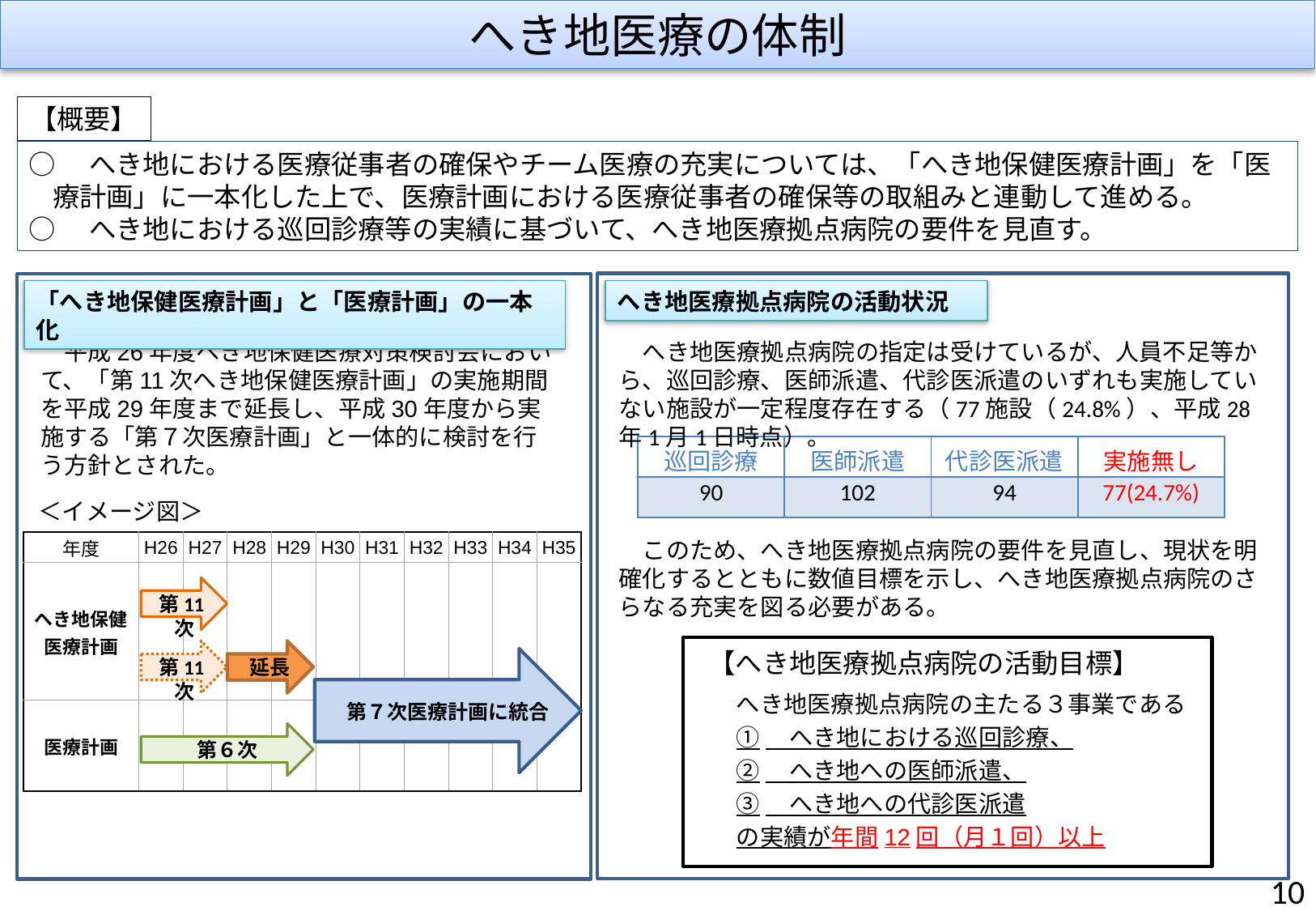

へき地医療の体制
【概要】
○　へき地における医療従事者の確保やチーム医療の充実については、「へき地保健医療計画」を「医療計画」に一本化した上で、医療計画における医療従事者の確保等の取組みと連動して進める。
○　へき地における巡回診療等の実績に基づいて、へき地医療拠点病院の要件を見直す。
へき地医療拠点病院のさらなる充実を図る必要がある。
地医療拠点病院の要件を見直す。

「へき地保健医療計画」と「医療計画」の一本化
へき地医療拠点病院の活動状況
　平成26年度へき地保健医療対策検討会において、「第11次へき地保健医療計画」の実施期間を平成29年度まで延長し、平成30年度から実施する「第７次医療計画」と一体的に検討を行う方針とされた。
　へき地医療拠点病院の指定は受けているが、人員不足等から、巡回診療、医師派遣、代診医派遣のいずれも実施していない施設が一定程度存在する（77施設（24.8%）、平成28年1月1日時点）。
| 巡回診療 | 医師派遣 | 代診医派遣 | 実施無し |
| --- | --- | --- | --- |
| 90 | 102 | 94 | 77(24.7%) |
＜イメージ図＞
　このため、へき地医療拠点病院の要件を見直し、現状を明確化するとともに数値目標を示し、へき地医療拠点病院のさらなる充実を図る必要がある。
| 年度 | H26 | H27 | H28 | H29 | H30 | H31 | H32 | H33 | H34 | H35 |
| --- | --- | --- | --- | --- | --- | --- | --- | --- | --- | --- |
| へき地保健 医療計画 |  |  |  |  |  |  |  |  |  |  |
| 医療計画 |  |  |  |  |  |  |  |  |  |  |

第11次

【へき地医療拠点病院の活動目標】

第11次
延長

へき地医療拠点病院の主たる３事業である
①　へき地における巡回診療、
②　へき地への医師派遣、
③　へき地への代診医派遣
の実績が年間12回（月１回）以上
第７次医療計画に統合

第６次
10